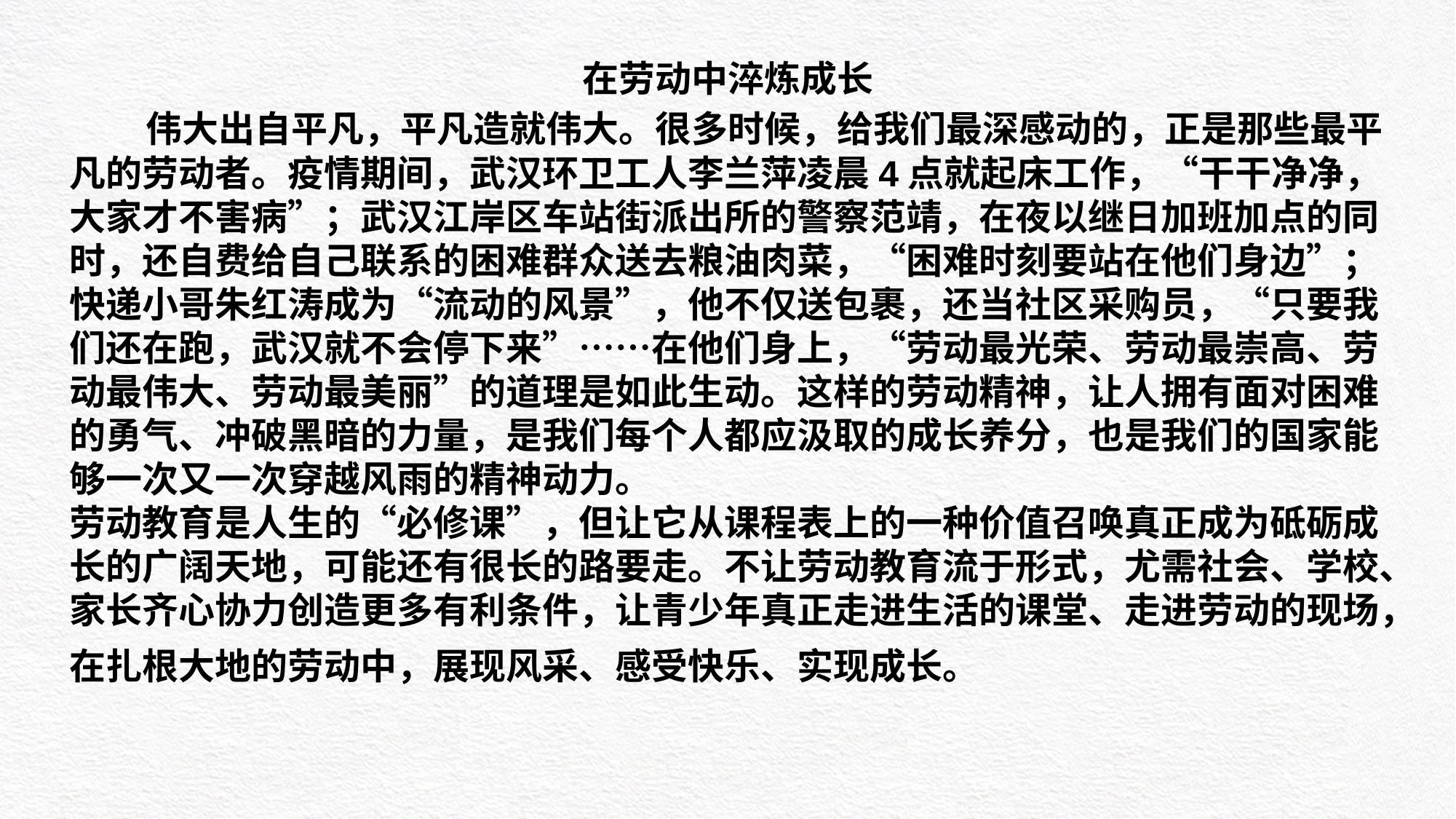

在劳动中淬炼成长
       伟大出自平凡，平凡造就伟大。很多时候，给我们最深感动的，正是那些最平凡的劳动者。疫情期间，武汉环卫工人李兰萍凌晨4点就起床工作，“干干净净，大家才不害病”；武汉江岸区车站街派出所的警察范靖，在夜以继日加班加点的同时，还自费给自己联系的困难群众送去粮油肉菜，“困难时刻要站在他们身边”；快递小哥朱红涛成为“流动的风景”，他不仅送包裹，还当社区采购员，“只要我们还在跑，武汉就不会停下来”……在他们身上，“劳动最光荣、劳动最崇高、劳动最伟大、劳动最美丽”的道理是如此生动。这样的劳动精神，让人拥有面对困难的勇气、冲破黑暗的力量，是我们每个人都应汲取的成长养分，也是我们的国家能够一次又一次穿越风雨的精神动力。
劳动教育是人生的“必修课”，但让它从课程表上的一种价值召唤真正成为砥砺成长的广阔天地，可能还有很长的路要走。不让劳动教育流于形式，尤需社会、学校、家长齐心协力创造更多有利条件，让青少年真正走进生活的课堂、走进劳动的现场，在扎根大地的劳动中，展现风采、感受快乐、实现成长。